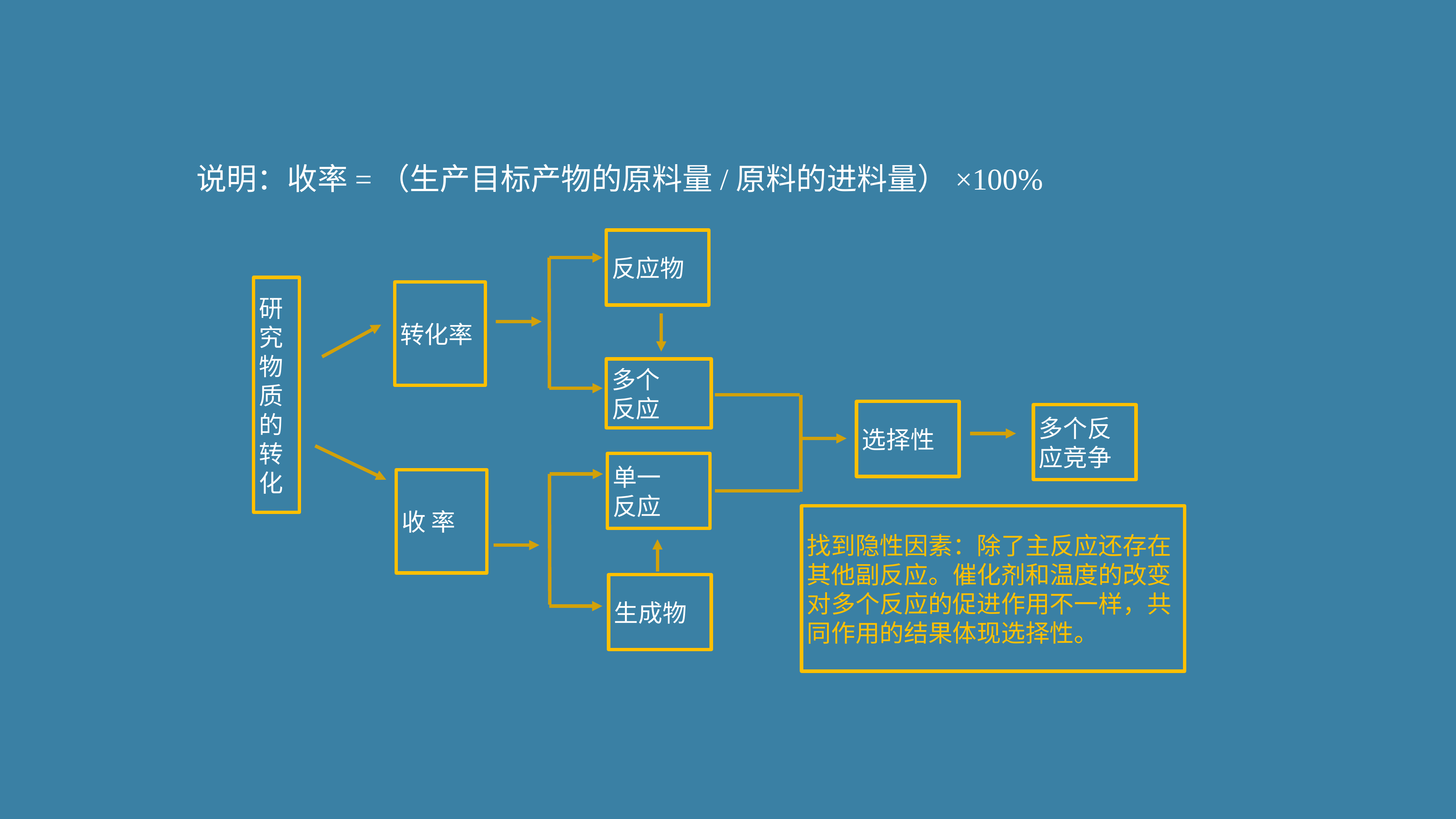

说明：收率=（生产目标产物的原料量/原料的进料量）×100%
反应物
研究物质的转化
转化率
多个
反应
选择性
多个反应竞争
单一
反应
收 率
找到隐性因素：除了主反应还存在其他副反应。催化剂和温度的改变对多个反应的促进作用不一样，共同作用的结果体现选择性。
生成物